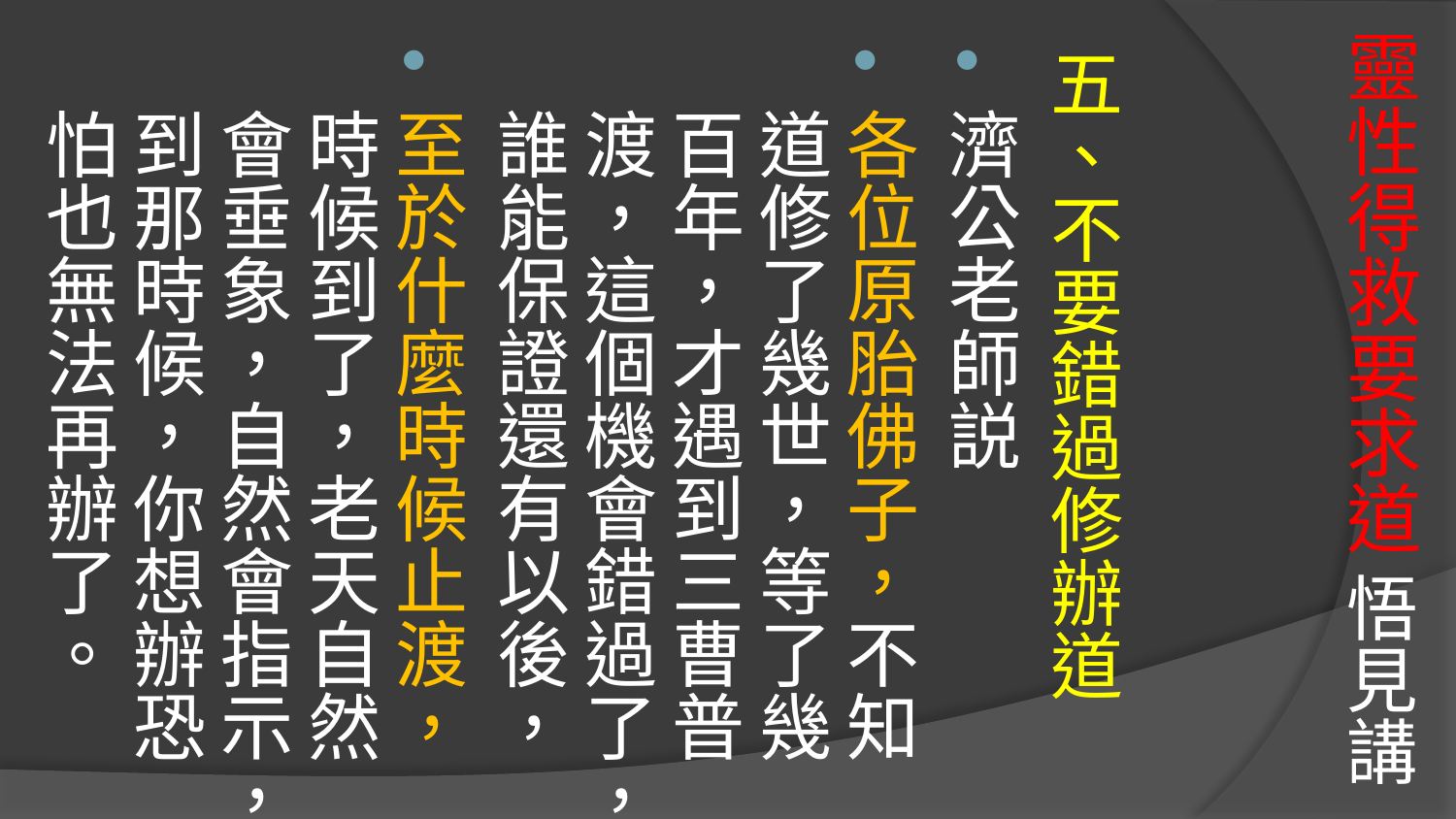

# 靈性得救要求道 悟見講
五、不要錯過修辦道
濟公老師説
各位原胎佛子，不知道修了幾世，等了幾百年，才遇到三曹普渡，這個機會錯過了，誰能保證還有以後，
至於什麼時候止渡，時候到了，老天自然會垂象，自然會指示，到那時候，你想辦恐怕也無法再辦了。